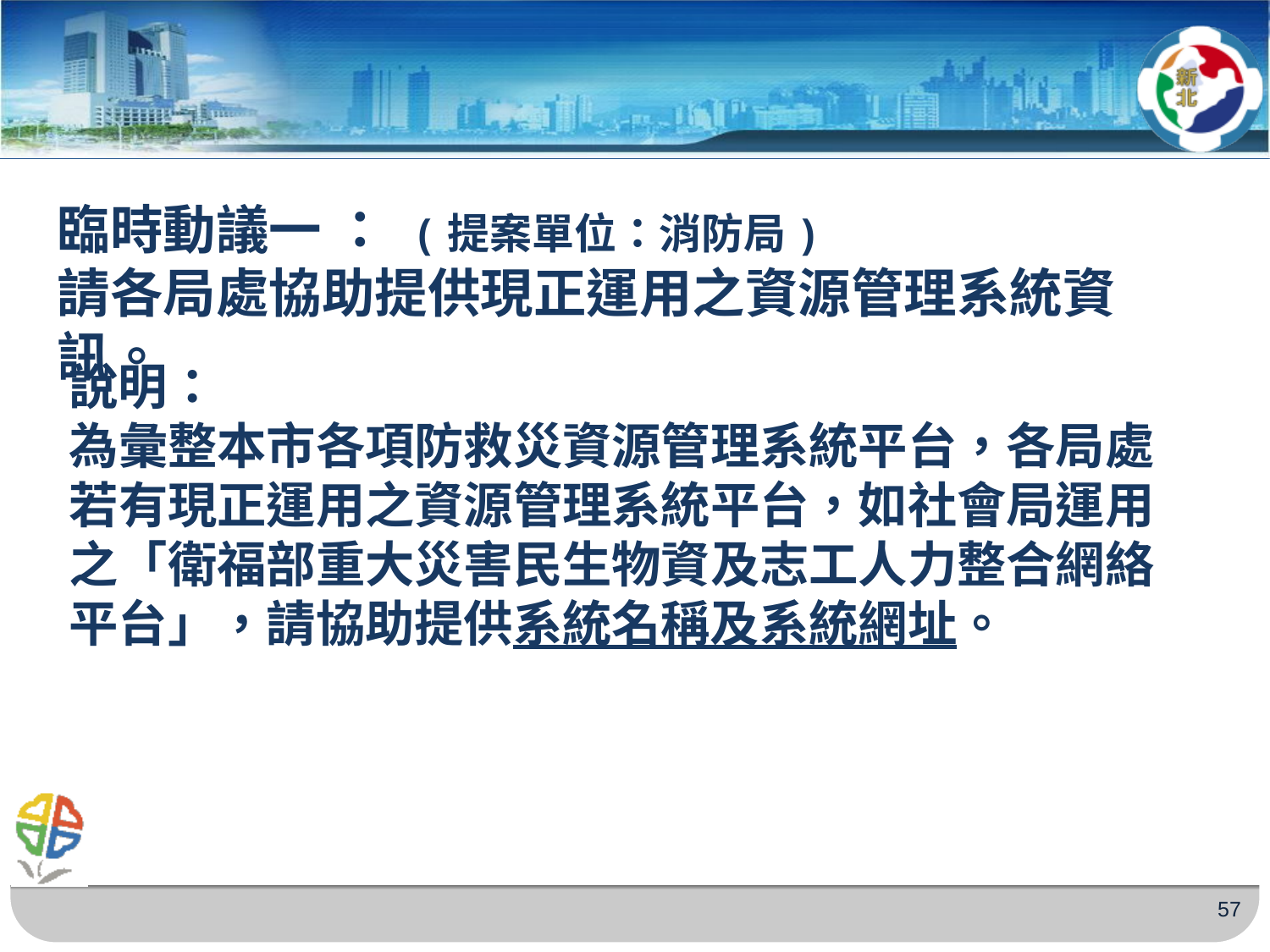

臨時動議一 ： (提案單位：消防局)
請各局處協助提供現正運用之資源管理系統資訊。
說明：
為彙整本市各項防救災資源管理系統平台，各局處若有現正運用之資源管理系統平台，如社會局運用之「衛福部重大災害民生物資及志工人力整合網絡平台」，請協助提供系統名稱及系統網址。
57